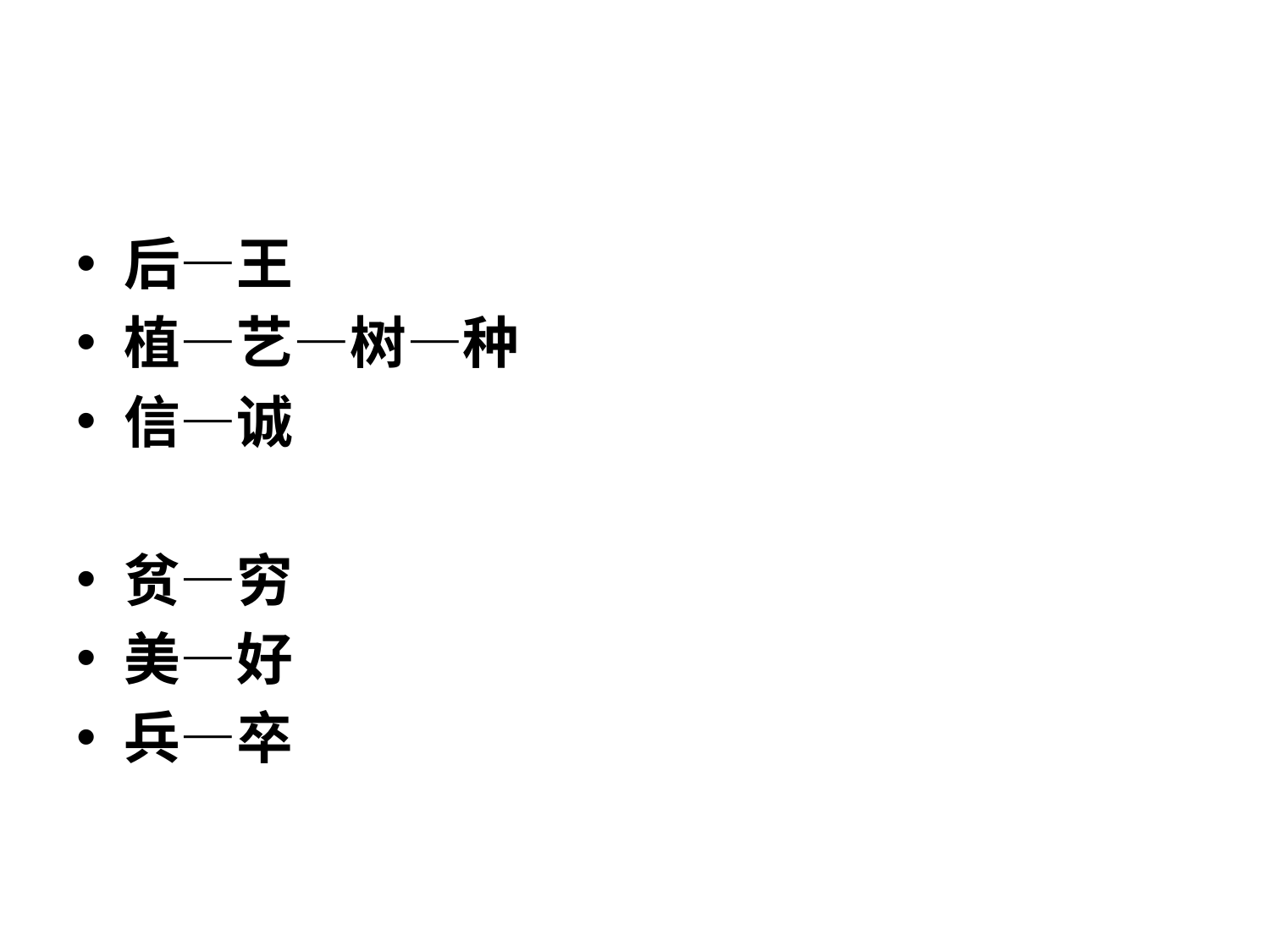

#
后—王
植—艺—树—种
信—诚

贫—穷
美—好
兵—卒